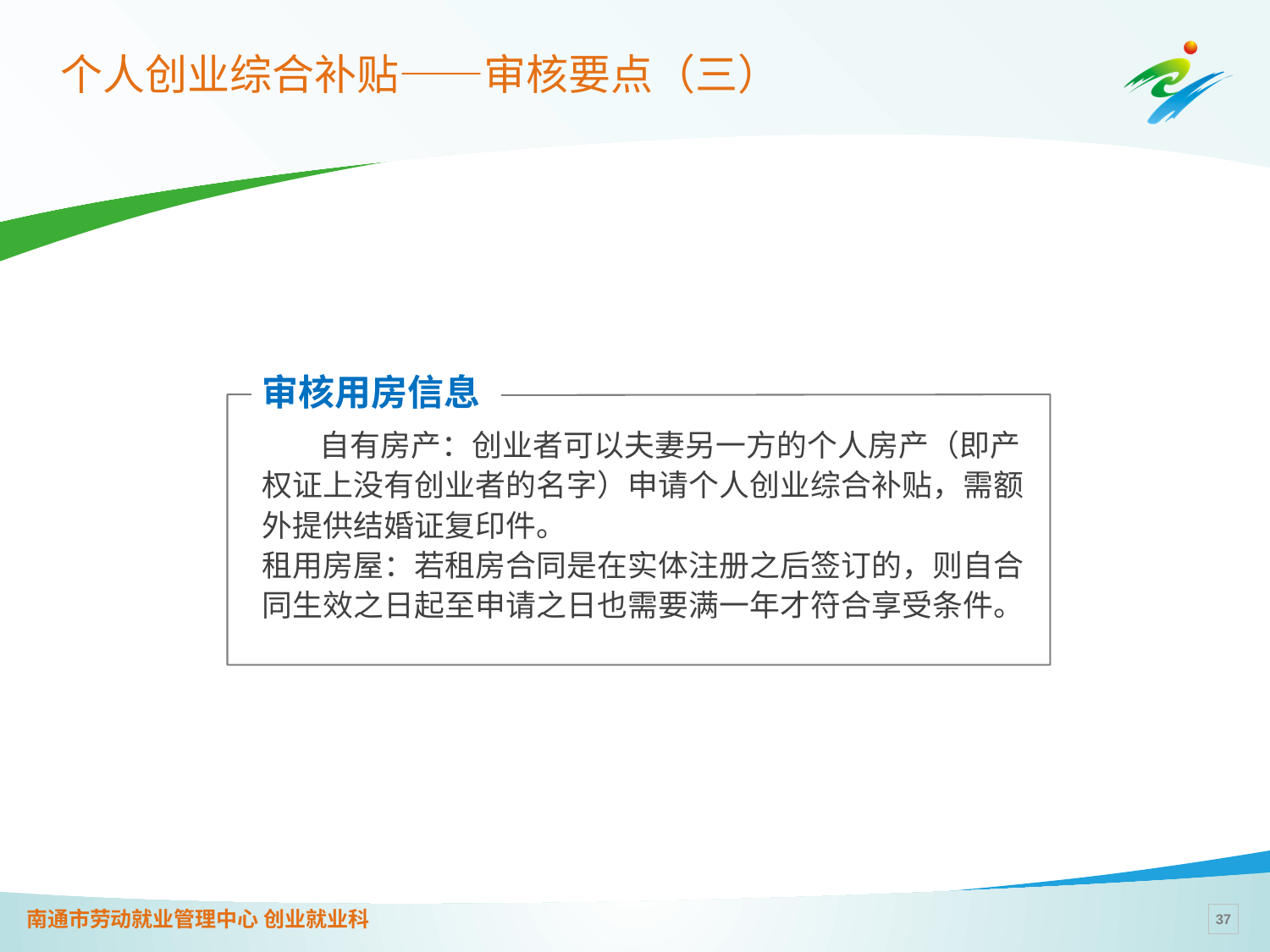

# 个人创业综合补贴——审核要点（三）
审核用房信息
　　自有房产：创业者可以夫妻另一方的个人房产（即产权证上没有创业者的名字）申请个人创业综合补贴，需额外提供结婚证复印件。
租用房屋：若租房合同是在实体注册之后签订的，则自合同生效之日起至申请之日也需要满一年才符合享受条件。